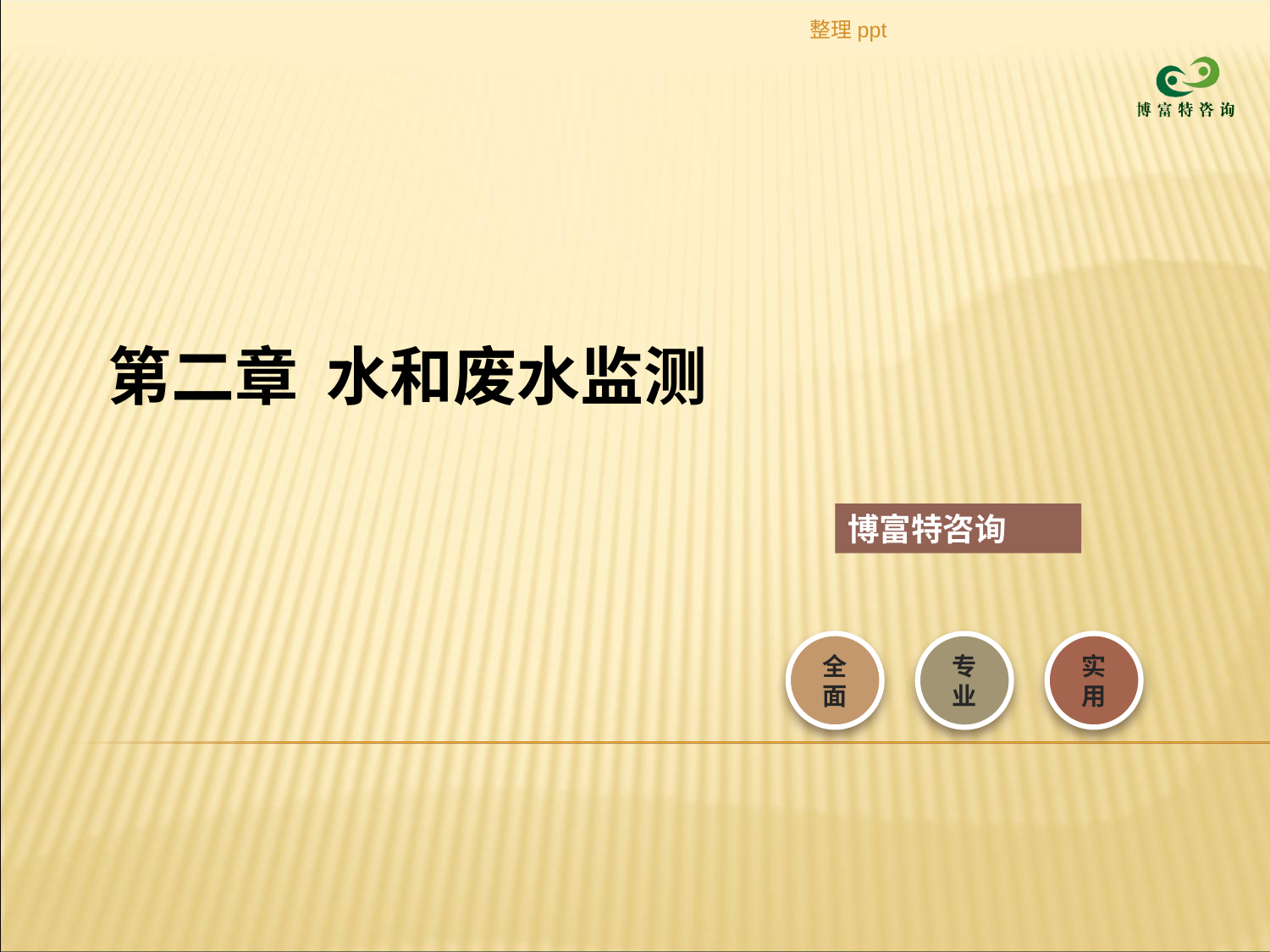

整理ppt
第二章  水和废水监测
博富特咨询
全面
实用
专业
1